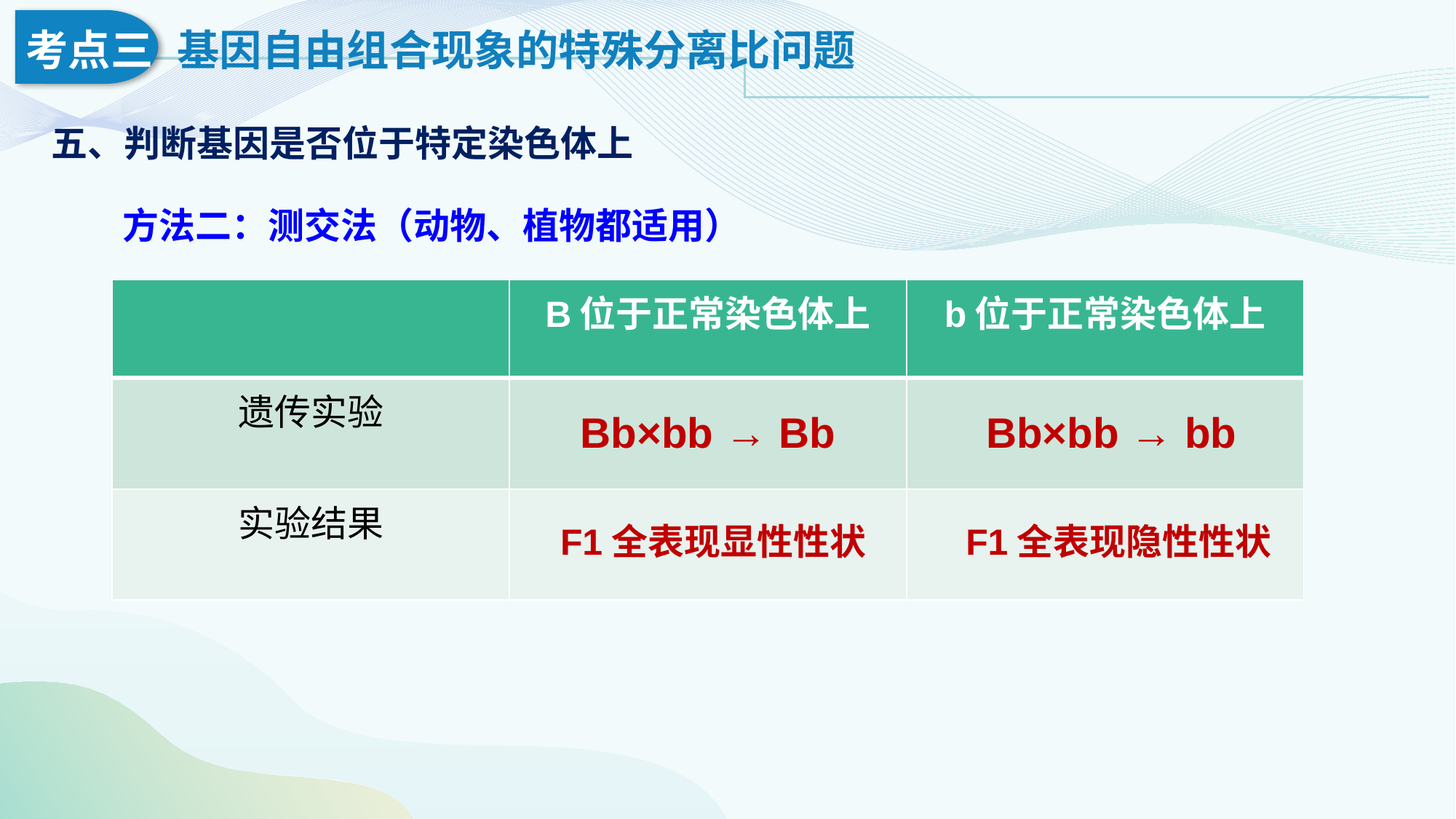

五、判断基因是否位于特定染色体上
方法二：测交法（动物、植物都适用）
|  | B位于正常染色体上 | b位于正常染色体上 |
| --- | --- | --- |
| 遗传实验 |  |  |
| 实验结果 |  |  |
Bb×bb → Bb
Bb×bb → bb
F1全表现显性性状
F1全表现隐性性状